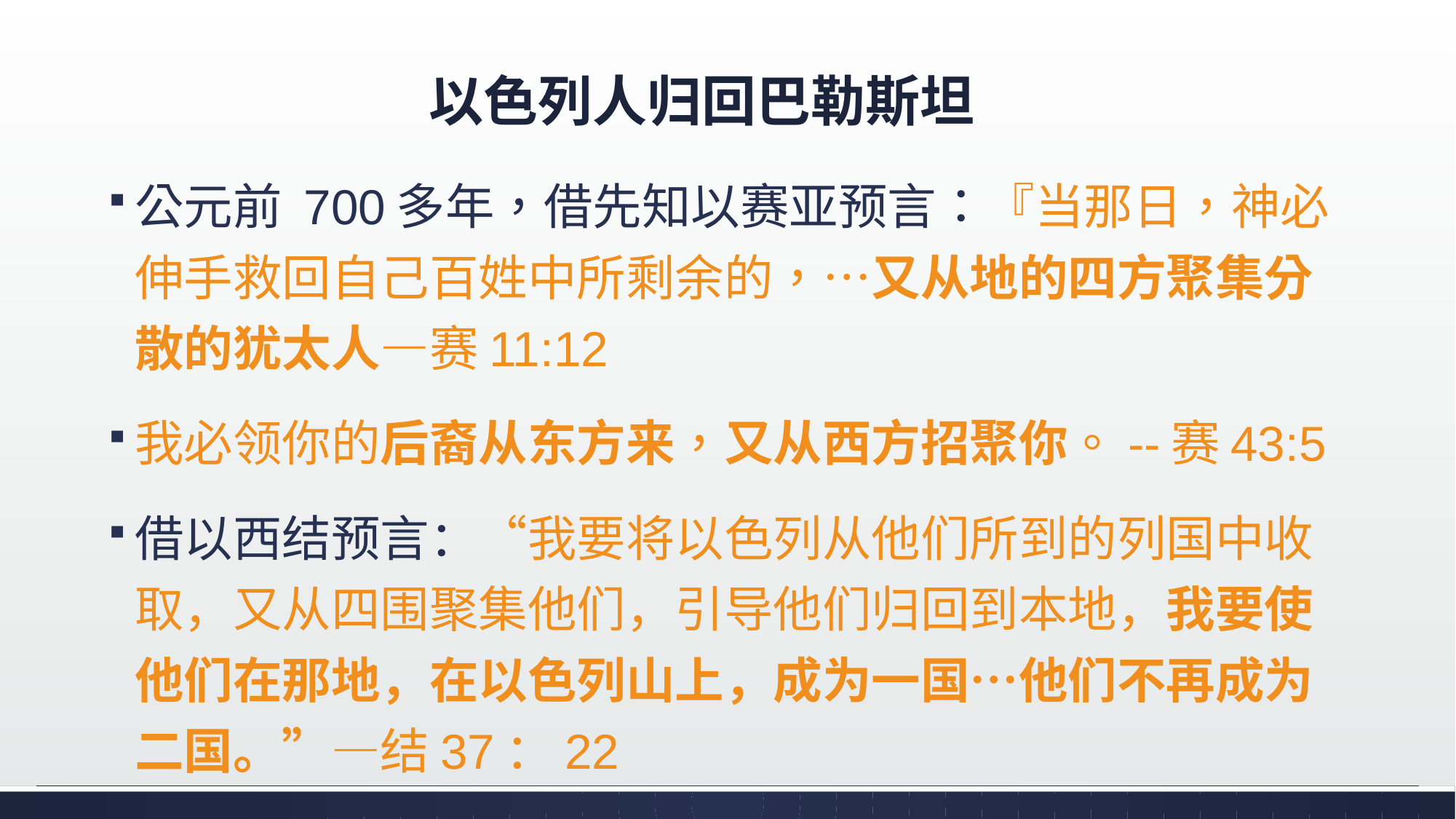

# 以色列人归回巴勒斯坦
公元前 700多年，借先知以赛亚预言：『当那日，神必伸手救回自己百姓中所剩余的，…又从地的四方聚集分散的犹太人—赛11:12
我必领你的后裔从东方来，又从西方招聚你。--赛43:5
借以西结预言：“我要将以色列从他们所到的列国中收取，又从四围聚集他们，引导他们归回到本地，我要使他们在那地，在以色列山上，成为一国…他们不再成为二国。”—结37：22